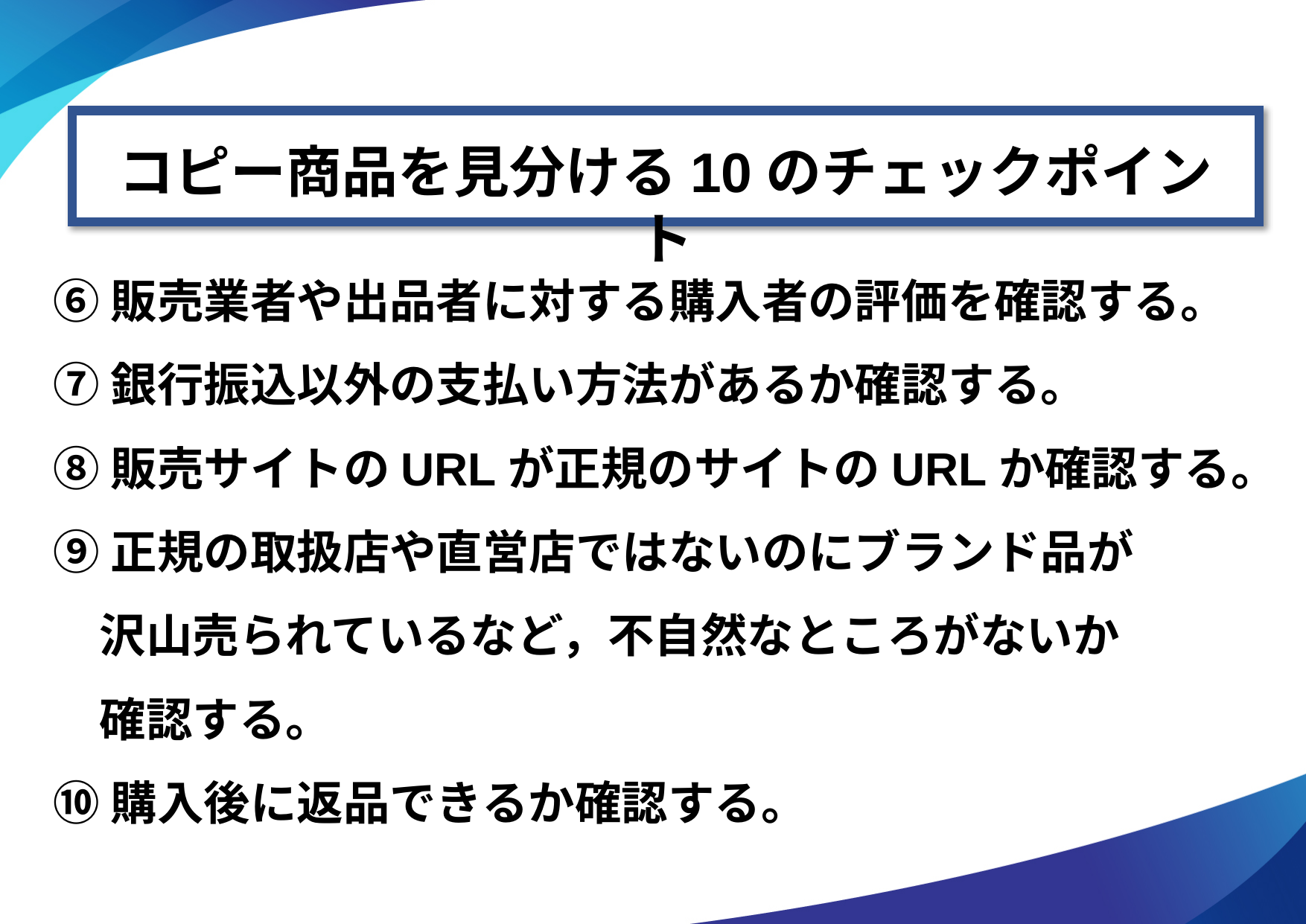

コピー商品を見分ける10のチェックポイント
⑥販売業者や出品者に対する購入者の評価を確認する。
⑦銀行振込以外の支払い方法があるか確認する。
⑧販売サイトのURLが正規のサイトのURLか確認する。
⑨正規の取扱店や直営店ではないのにブランド品が
　沢山売られているなど，不自然なところがないか
　確認する。
⑩購入後に返品できるか確認する。